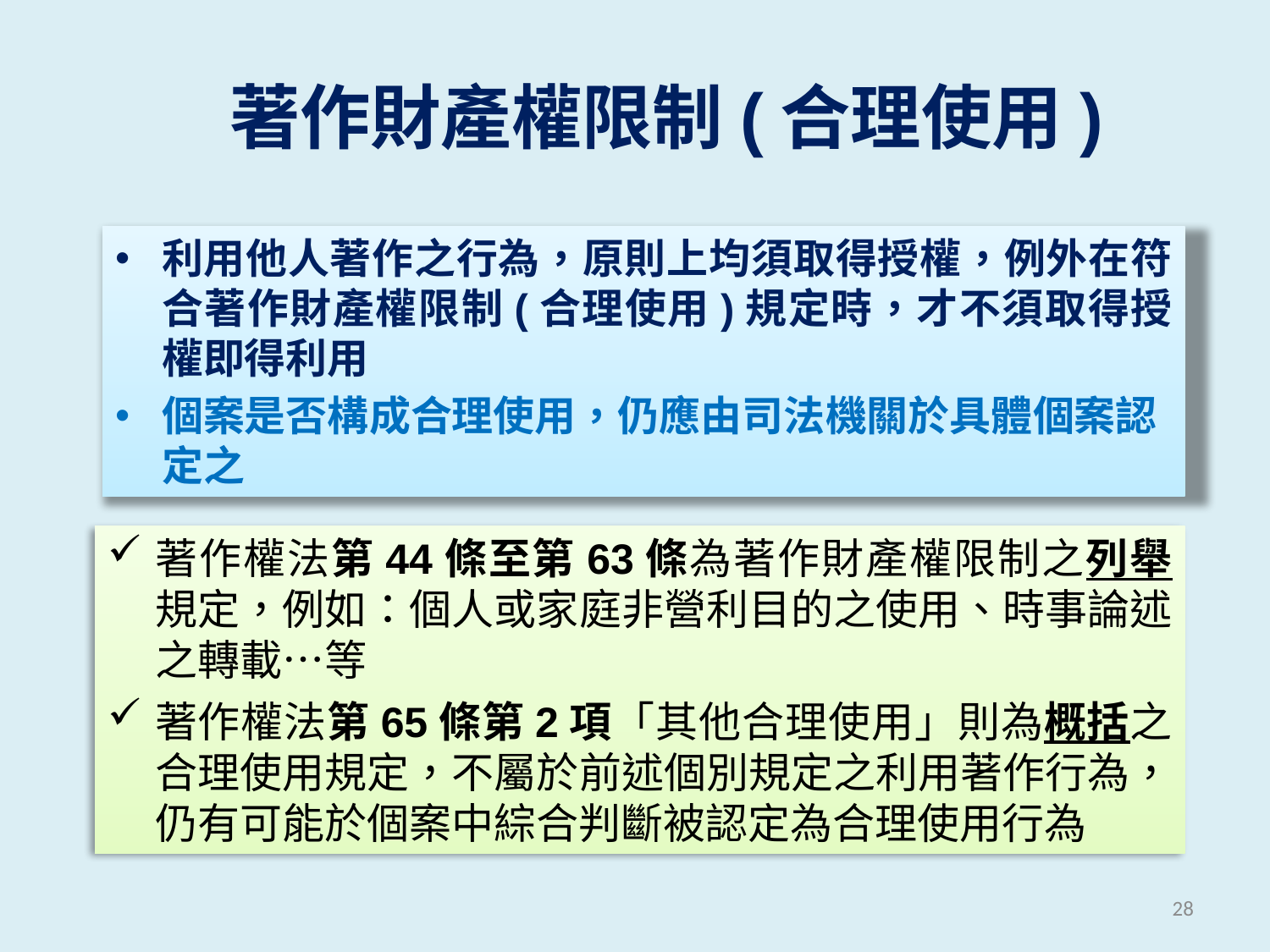

# 著作財產權限制(合理使用)
利用他人著作之行為，原則上均須取得授權，例外在符合著作財產權限制(合理使用)規定時，才不須取得授權即得利用
個案是否構成合理使用，仍應由司法機關於具體個案認定之
著作權法第44條至第63條為著作財產權限制之列舉規定，例如：個人或家庭非營利目的之使用、時事論述之轉載…等
著作權法第65條第2項「其他合理使用」則為概括之合理使用規定，不屬於前述個別規定之利用著作行為，仍有可能於個案中綜合判斷被認定為合理使用行為
28